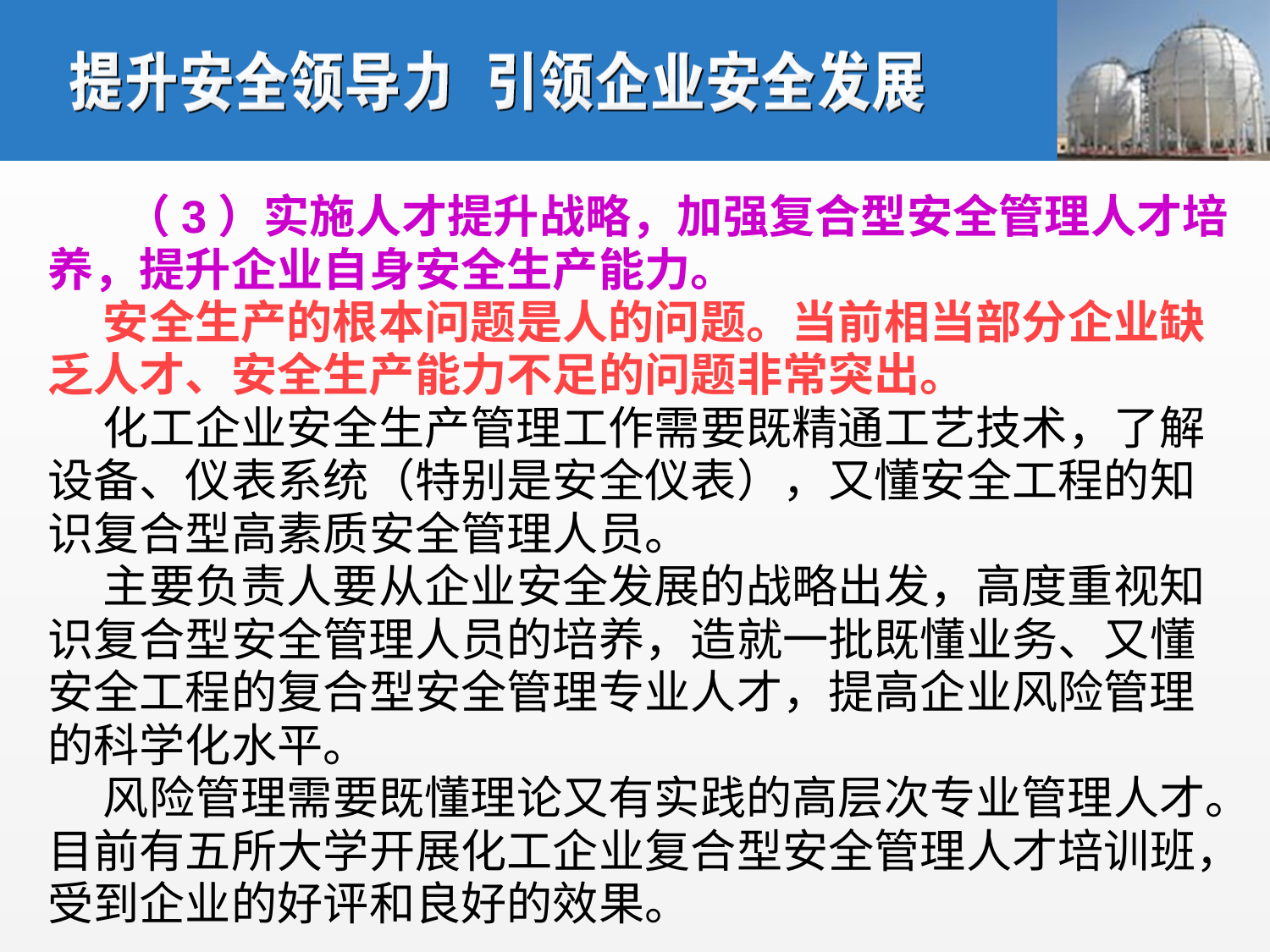

（3）实施人才提升战略，加强复合型安全管理人才培养，提升企业自身安全生产能力。
安全生产的根本问题是人的问题。当前相当部分企业缺乏人才、安全生产能力不足的问题非常突出。
化工企业安全生产管理工作需要既精通工艺技术，了解设备、仪表系统（特别是安全仪表），又懂安全工程的知识复合型高素质安全管理人员。
主要负责人要从企业安全发展的战略出发，高度重视知识复合型安全管理人员的培养，造就一批既懂业务、又懂安全工程的复合型安全管理专业人才，提高企业风险管理的科学化水平。
风险管理需要既懂理论又有实践的高层次专业管理人才。目前有五所大学开展化工企业复合型安全管理人才培训班，受到企业的好评和良好的效果。